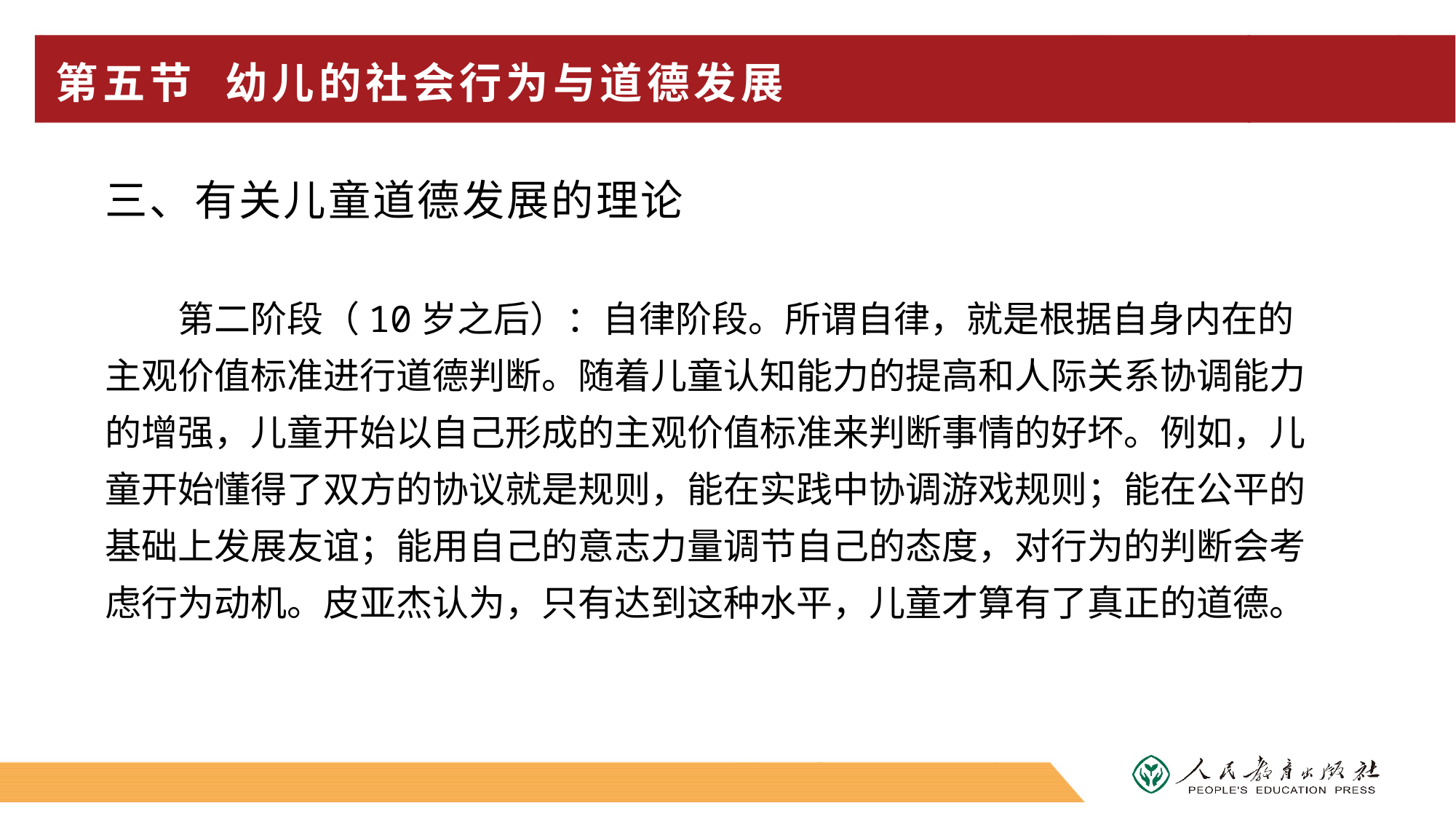

# 第五节  幼儿的社会行为与道德发展
三、有关儿童道德发展的理论
第二阶段（10岁之后）：自律阶段。所谓自律，就是根据自身内在的主观价值标准进行道德判断。随着儿童认知能力的提高和人际关系协调能力的增强，儿童开始以自己形成的主观价值标准来判断事情的好坏。例如，儿童开始懂得了双方的协议就是规则，能在实践中协调游戏规则；能在公平的基础上发展友谊；能用自己的意志力量调节自己的态度，对行为的判断会考虑行为动机。皮亚杰认为，只有达到这种水平，儿童才算有了真正的道德。